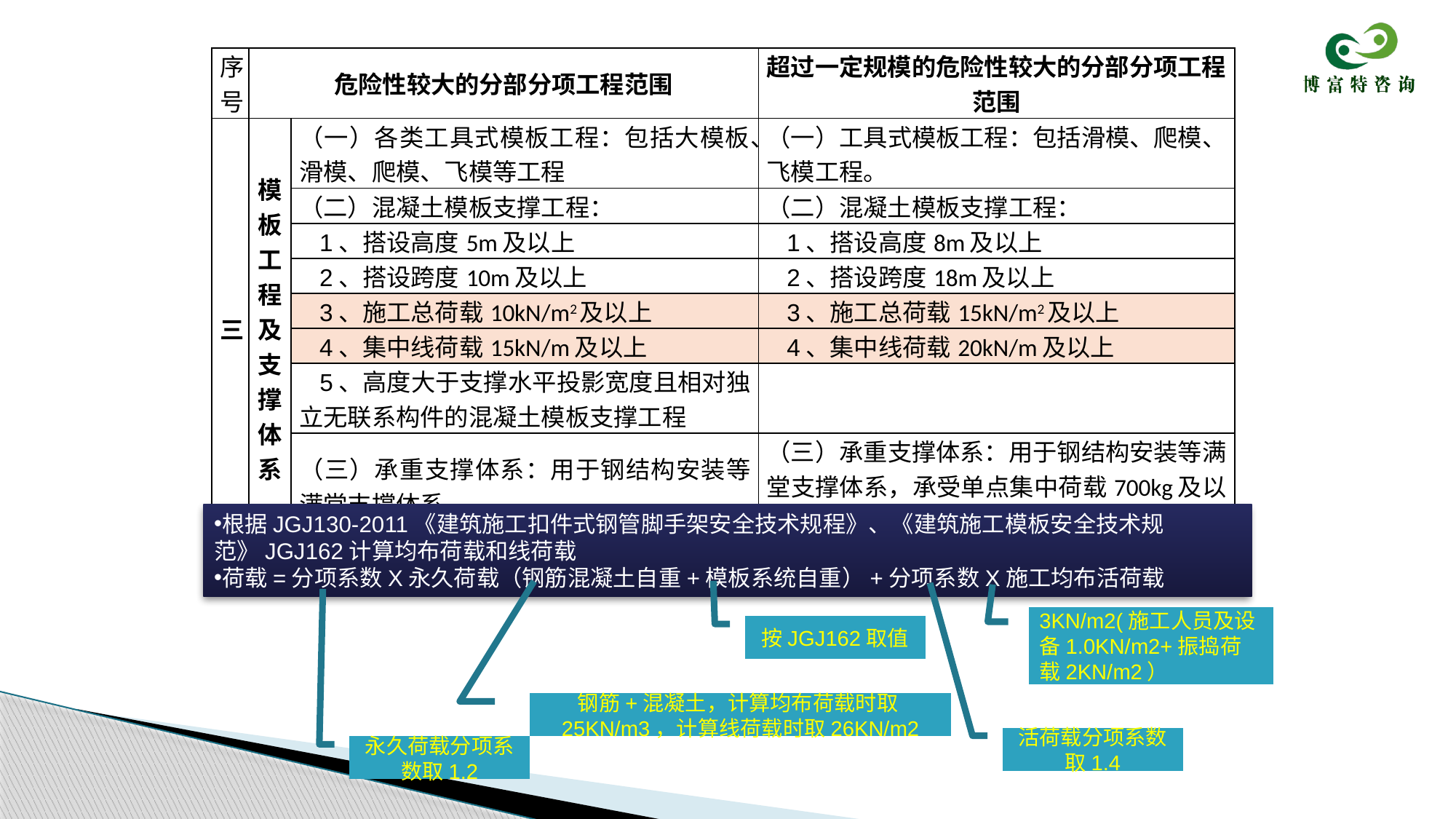

| 序号 | 危险性较大的分部分项工程范围 |  | 超过一定规模的危险性较大的分部分项工程范围 |
| --- | --- | --- | --- |
| 三 | 模板工程及支撑体系 | （一）各类工具式模板工程：包括大模板、滑模、爬模、飞模等工程 | （一）工具式模板工程：包括滑模、爬模、飞模工程。 |
|  |  | （二）混凝土模板支撑工程： | （二）混凝土模板支撑工程： |
|  |  | 1、搭设高度5m及以上 | 1、搭设高度8m及以上 |
|  |  | 2、搭设跨度10m及以上 | 2、搭设跨度18m及以上 |
|  |  | 3、施工总荷载10kN/m2及以上 | 3、施工总荷载15kN/m2及以上 |
|  |  | 4、集中线荷载15kN/m及以上 | 4、集中线荷载20kN/m及以上 |
|  |  | 5、高度大于支撑水平投影宽度且相对独立无联系构件的混凝土模板支撑工程 |  |
|  |  | （三）承重支撑体系：用于钢结构安装等满堂支撑体系 | （三）承重支撑体系：用于钢结构安装等满堂支撑体系，承受单点集中荷载700kg及以上。 |
根据JGJ130-2011《建筑施工扣件式钢管脚手架安全技术规程》、《建筑施工模板安全技术规范》JGJ162计算均布荷载和线荷载
荷载=分项系数X永久荷载（钢筋混凝土自重+模板系统自重）+分项系数X施工均布活荷载
3KN/m2(施工人员及设备1.0KN/m2+振捣荷载2KN/m2）
按JGJ162取值
钢筋+混凝土，计算均布荷载时取25KN/m3，计算线荷载时取26KN/m2
活荷载分项系数取1.4
永久荷载分项系数取1.2